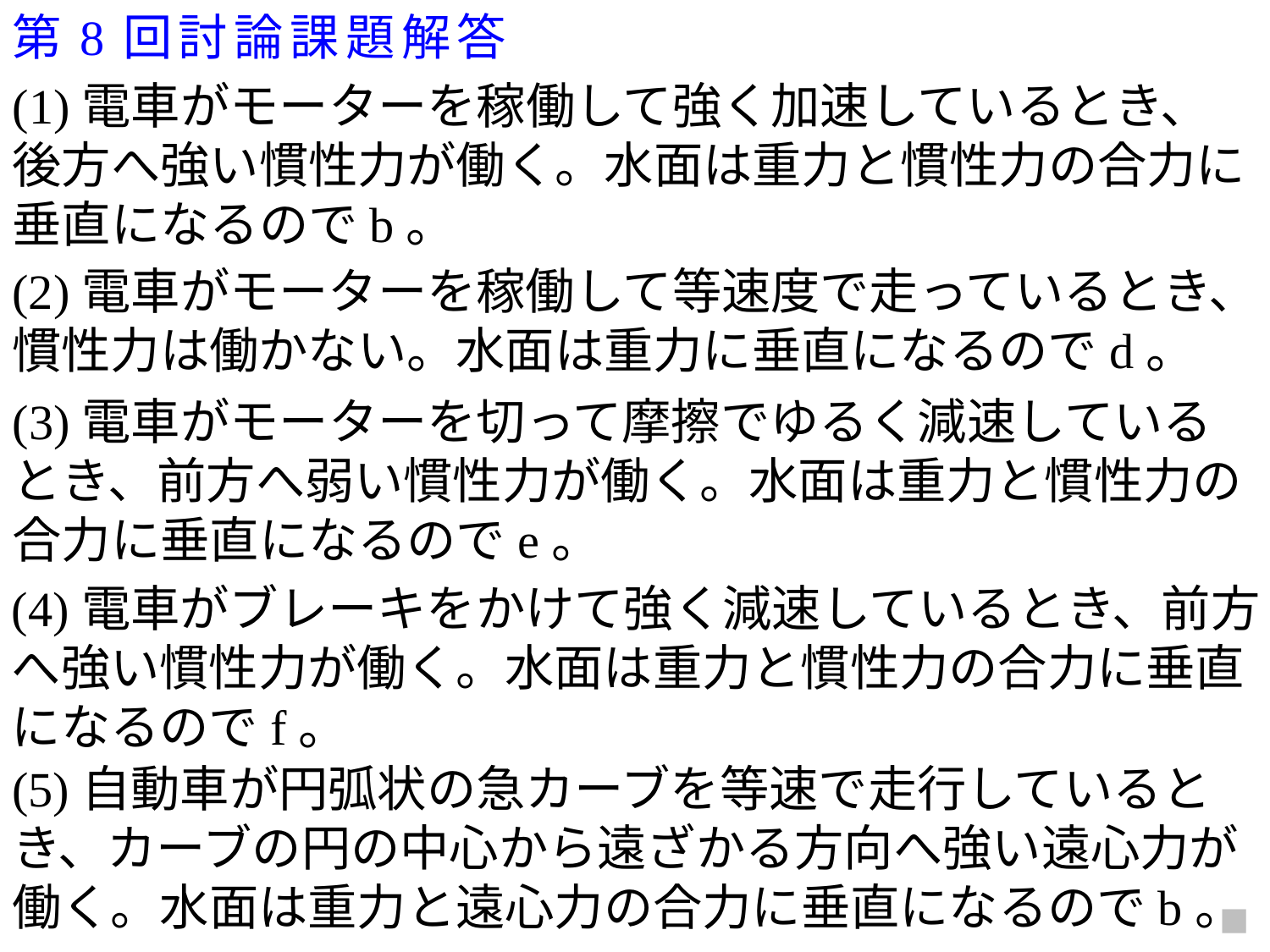

第8回討論課題解答
(1)電車がモーターを稼働して強く加速しているとき、後方へ強い慣性力が働く。水面は重力と慣性力の合力に垂直になるのでb。
(2)電車がモーターを稼働して等速度で走っているとき、慣性力は働かない。水面は重力に垂直になるのでd。
(3)電車がモーターを切って摩擦でゆるく減速しているとき、前方へ弱い慣性力が働く。水面は重力と慣性力の合力に垂直になるのでe。
(4)電車がブレーキをかけて強く減速しているとき、前方へ強い慣性力が働く。水面は重力と慣性力の合力に垂直になるのでf。
(5)自動車が円弧状の急カーブを等速で走行しているとき、カーブの円の中心から遠ざかる方向へ強い遠心力が働く。水面は重力と遠心力の合力に垂直になるのでb。
■